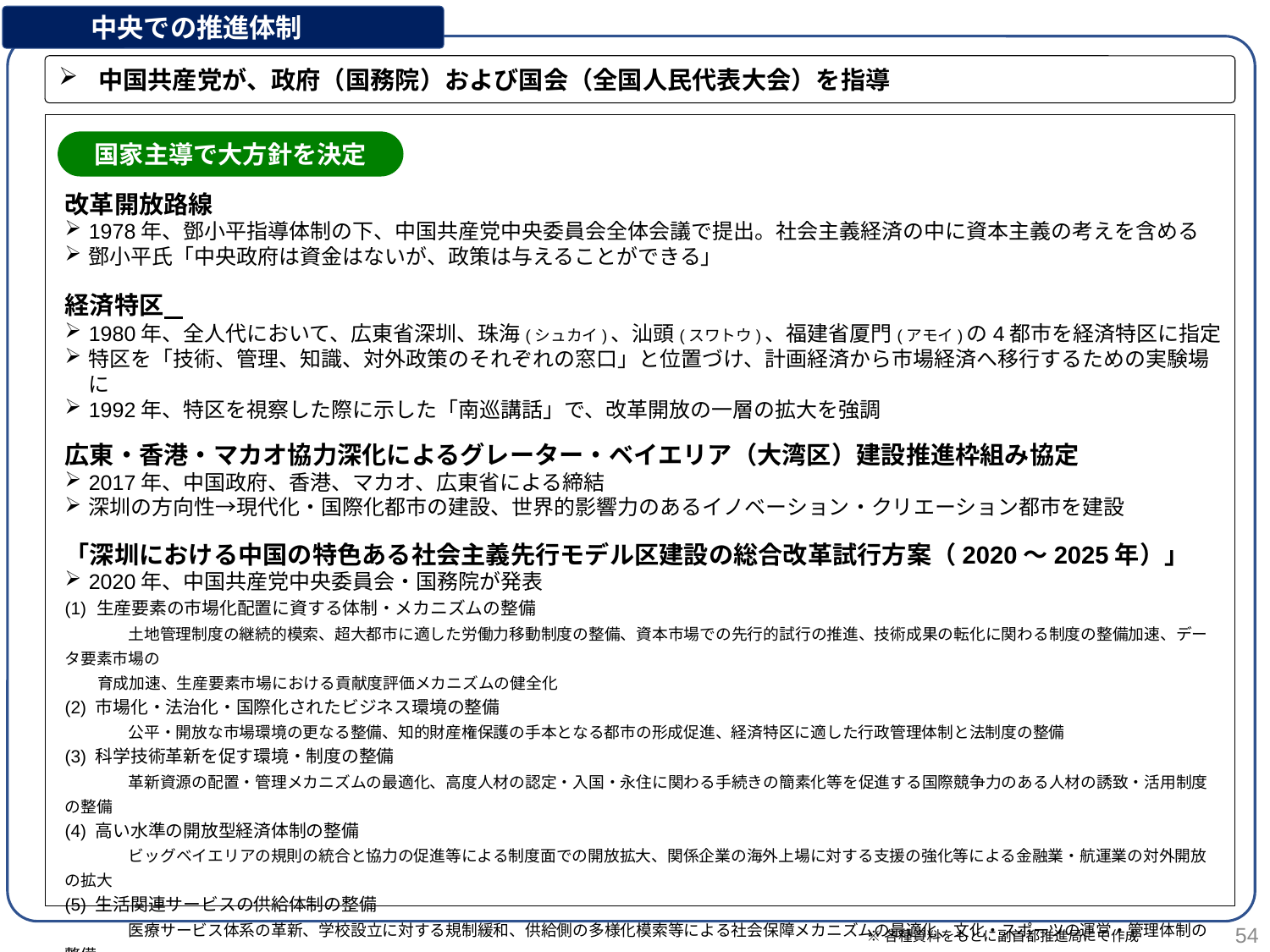

中央での推進体制

中国共産党が、政府（国務院）および国会（全国人民代表大会）を指導

改革開放路線
1978年、鄧小平指導体制の下、中国共産党中央委員会全体会議で提出。社会主義経済の中に資本主義の考えを含める
鄧小平氏「中央政府は資金はないが、政策は与えることができる」

経済特区
1980年、全人代において、広東省深圳、珠海(シュカイ)、汕頭(スワトウ)、福建省厦門(アモイ)の4都市を経済特区に指定
特区を「技術、管理、知識、対外政策のそれぞれの窓口」と位置づけ、計画経済から市場経済へ移行するための実験場に
1992年、特区を視察した際に示した「南巡講話」で、改革開放の一層の拡大を強調

広東・香港・マカオ協力深化によるグレーター・ベイエリア（大湾区）建設推進枠組み協定
2017年、中国政府、香港、マカオ、広東省による締結
深圳の方向性→現代化・国際化都市の建設、世界的影響力のあるイノベーション・クリエーション都市を建設

「深圳における中国の特色ある社会主義先行モデル区建設の総合改革試行方案（2020～2025年）」
2020年、中国共産党中央委員会・国務院が発表
生産要素の市場化配置に資する体制・メカニズムの整備
　　　　土地管理制度の継続的模索、超大都市に適した労働力移動制度の整備、資本市場での先行的試行の推進、技術成果の転化に関わる制度の整備加速、データ要素市場の
        育成加速、生産要素市場における貢献度評価メカニズムの健全化
(2) 市場化・法治化・国際化されたビジネス環境の整備
　　　　公平・開放な市場環境の更なる整備、知的財産権保護の手本となる都市の形成促進、経済特区に適した行政管理体制と法制度の整備
(3) 科学技術革新を促す環境・制度の整備
　　　　革新資源の配置・管理メカニズムの最適化、高度人材の認定・入国・永住に関わる手続きの簡素化等を促進する国際競争力のある人材の誘致・活用制度の整備
(4) 高い水準の開放型経済体制の整備
　　　　ビッグベイエリアの規則の統合と協力の促進等による制度面での開放拡大、関係企業の海外上場に対する支援の強化等による金融業・航運業の対外開放の拡大
(5) 生活関連サービスの供給体制の整備
　　　　医療サービス体系の革新、学校設立に対する規制緩和、供給側の多様化模索等による社会保障メカニズムの最適化、文化・スポーツの運営・管理体制の整備
(6) 生態環境と都市空間のガバナンス体制の整備
　　　　生態系保全と環境保護制度の健全化、開発用土地の地上・地表・地下使用権の分別設定の模索等を内容とした都市空間の全体計画と管理水準の引き上げ
国家主導で大方針を決定
54
※各種資料をもとに副首都推進局にて作成